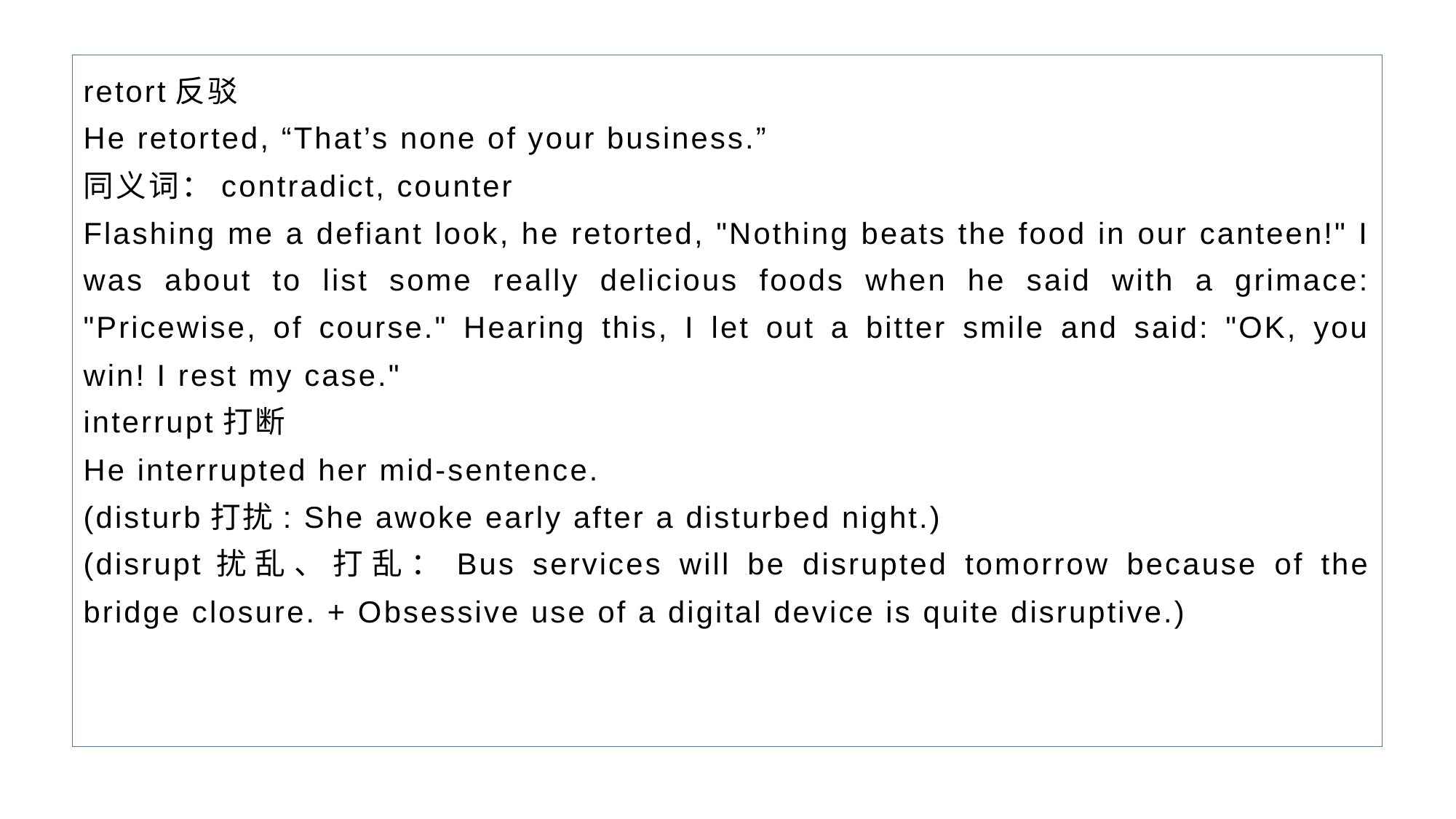

retort反驳
He retorted, “That’s none of your business.”
同义词：contradict, counter
Flashing me a defiant look, he retorted, "Nothing beats the food in our canteen!" I was about to list some really delicious foods when he said with a grimace: "Pricewise, of course." Hearing this, I let out a bitter smile and said: "OK, you win! I rest my case."
interrupt打断
He interrupted her mid-sentence.
(disturb打扰: She awoke early after a disturbed night.)
(disrupt扰乱、打乱：Bus services will be disrupted tomorrow because of the bridge closure. + Obsessive use of a digital device is quite disruptive.)